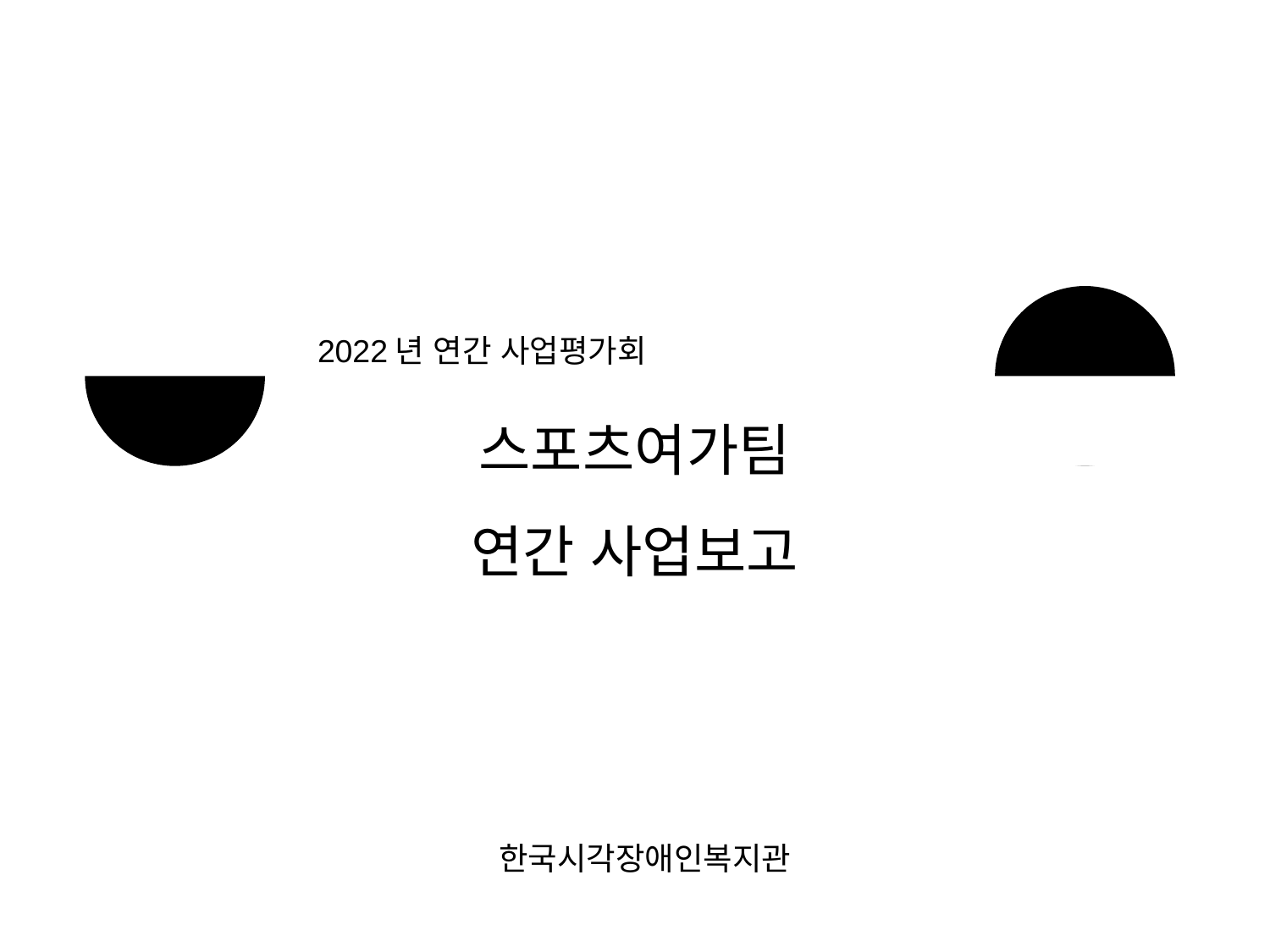

2022년 연간 사업평가회
스포츠여가팀
연간 사업보고

한국시각장애인복지관